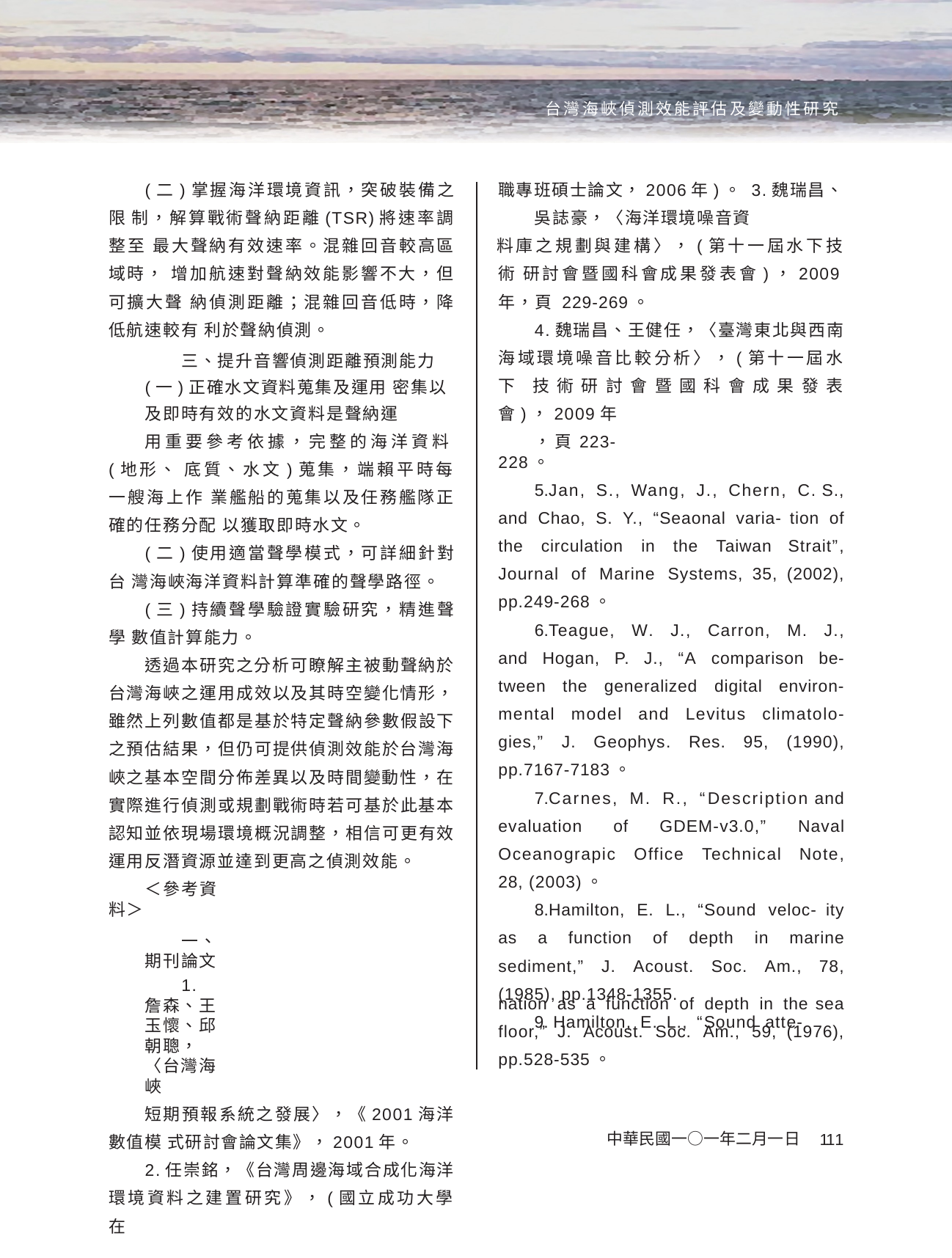

台灣海峽偵測效能評估及變動性研究
(二)掌握海洋環境資訊，突破裝備之限 制，解算戰術聲納距離(TSR)將速率調整至 最大聲納有效速率。混雜回音較高區域時， 增加航速對聲納效能影響不大，但可擴大聲 納偵測距離；混雜回音低時，降低航速較有 利於聲納偵測。
三、提升音響偵測距離預測能力 (一)正確水文資料蒐集及運用 密集以及即時有效的水文資料是聲納運
用重要參考依據，完整的海洋資料(地形、 底質、水文)蒐集，端賴平時每一艘海上作 業艦船的蒐集以及任務艦隊正確的任務分配 以獲取即時水文。
(二)使用適當聲學模式，可詳細針對台 灣海峽海洋資料計算準確的聲學路徑。
(三)持續聲學驗證實驗研究，精進聲學 數值計算能力。
透過本研究之分析可瞭解主被動聲納於 台灣海峽之運用成效以及其時空變化情形， 雖然上列數值都是基於特定聲納參數假設下 之預估結果，但仍可提供偵測效能於台灣海 峽之基本空間分佈差異以及時間變動性，在 實際進行偵測或規劃戰術時若可基於此基本 認知並依現場環境概況調整，相信可更有效 運用反潛資源並達到更高之偵測效能。

＜參考資料＞

一、期刊論文
1.詹森、王玉懷、邱朝聰，〈台灣海峽
短期預報系統之發展〉，《2001海洋數值模 式研討會論文集》，2001年。
2.任崇銘，《台灣周邊海域合成化海洋 環境資料之建置研究》，(國立成功大學在
職專班碩士論文，2006年)。 3.魏瑞昌、吳誌豪，〈海洋環境噪音資
料庫之規劃與建構〉，(第十一屆水下技術 研討會暨國科會成果發表會)，2009年，頁 229-269。
4.魏瑞昌、王健任，〈臺灣東北與西南 海域環境噪音比較分析〉，(第十一屆水下 技術研討會暨國科會成果發表會)，2009年

，頁223-228。
Jan,  S.,  Wang,  J.,  Chern,  C. S., and Chao, S. Y., “Seaonal varia- tion of the circulation in the Taiwan Strait”, Journal of Marine Systems, 35, (2002), pp.249-268。
Teague,  W.  J.,  Carron,  M.  J., and Hogan, P. J., “A comparison be- tween the generalized digital environ- mental  model  and  Levitus  climatolo- gies,” J. Geophys. Res. 95, (1990), pp.7167-7183。
Carnes,  M.  R.,  “Description and evaluation of GDEM-v3.0,” Naval Oceanograpic  Office  Technical  Note, 28, (2003)。
Hamilton, E. L., “Sound veloc- ity as a function of depth in marine sediment,” J. Acoust. Soc. Am., 78, (1985), pp.1348-1355.

Hamilton, E. L., “Sound atte-

nation as a function of depth in the sea floor,” J. Acoust. Soc. Am., 59, (1976), pp.528-535。
中華民國一○一年二月一日
111